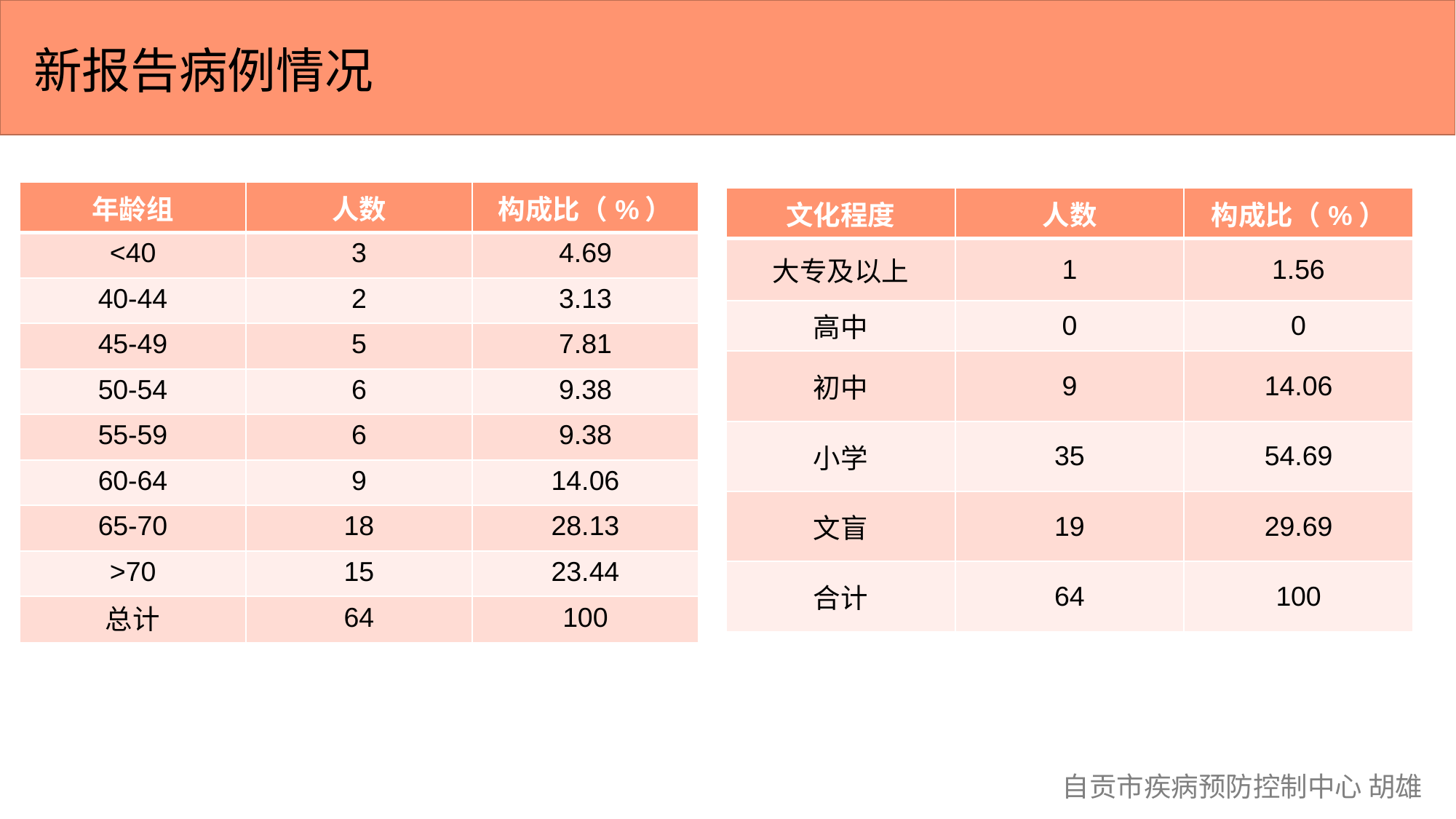

新报告病例情况
| 年龄组 | 人数 | 构成比（%） |
| --- | --- | --- |
| <40 | 3 | 4.69 |
| 40-44 | 2 | 3.13 |
| 45-49 | 5 | 7.81 |
| 50-54 | 6 | 9.38 |
| 55-59 | 6 | 9.38 |
| 60-64 | 9 | 14.06 |
| 65-70 | 18 | 28.13 |
| >70 | 15 | 23.44 |
| 总计 | 64 | 100 |
| 文化程度 | 人数 | 构成比（%） |
| --- | --- | --- |
| 大专及以上 | 1 | 1.56 |
| 高中 | 0 | 0 |
| 初中 | 9 | 14.06 |
| 小学 | 35 | 54.69 |
| 文盲 | 19 | 29.69 |
| 合计 | 64 | 100 |